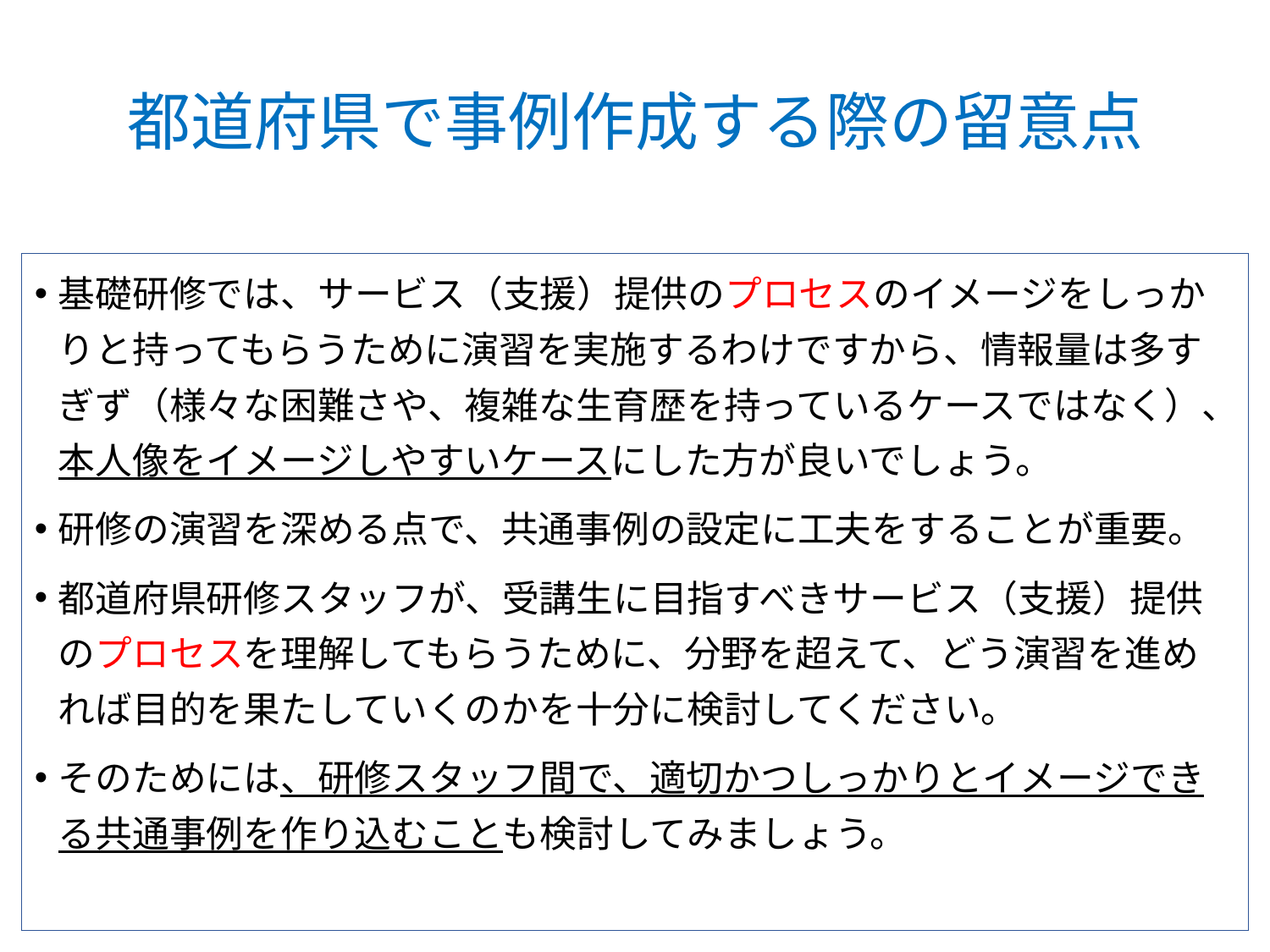

# 都道府県で事例作成する際の留意点
基礎研修では、サービス（支援）提供のプロセスのイメージをしっかりと持ってもらうために演習を実施するわけですから、情報量は多すぎず（様々な困難さや、複雑な生育歴を持っているケースではなく）、本人像をイメージしやすいケースにした方が良いでしょう。
研修の演習を深める点で、共通事例の設定に工夫をすることが重要。
都道府県研修スタッフが、受講生に目指すべきサービス（支援）提供のプロセスを理解してもらうために、分野を超えて、どう演習を進めれば目的を果たしていくのかを十分に検討してください。
そのためには、研修スタッフ間で、適切かつしっかりとイメージできる共通事例を作り込むことも検討してみましょう。